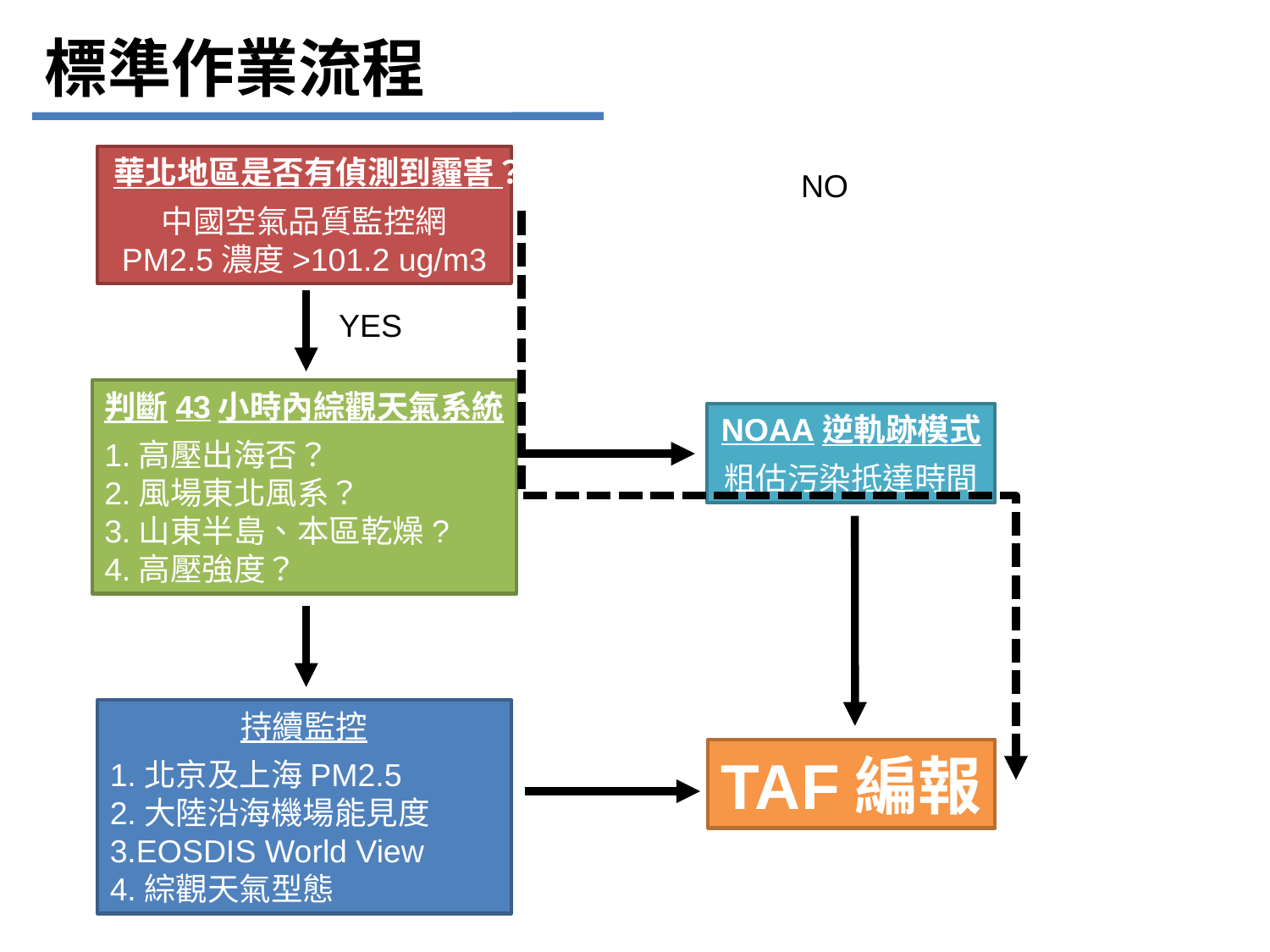

# 標準作業流程
華北地區是否有偵測到霾害？
中國空氣品質監控網
PM2.5濃度>101.2 ug/m3
NO
YES
判斷43小時內綜觀天氣系統
1.高壓出海否？
2.風場東北風系？
3.山東半島、本區乾燥?
4.高壓強度？
NOAA逆軌跡模式
粗估污染抵達時間
EOSDIS監測
持續監控
1.北京及上海PM2.5
2.大陸沿海機場能見度
3.EOSDIS World View
4.綜觀天氣型態
TAF編報